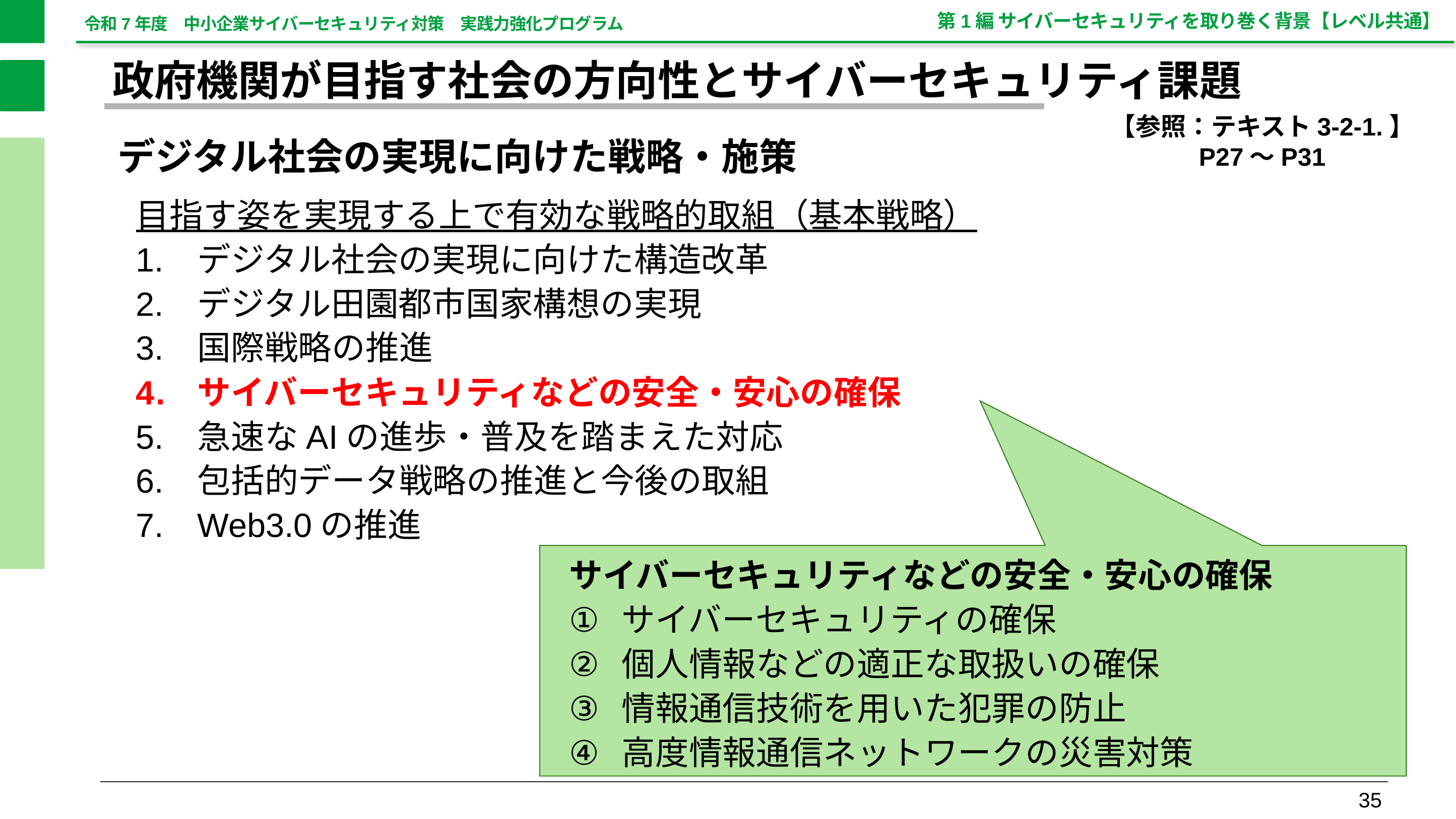

第1編 サイバーセキュリティを取り巻く背景【レベル共通】
政府機関が目指す社会の方向性とサイバーセキュリティ課題
【参照：テキスト3-2-1.】
P27～P31
デジタル社会の実現に向けた戦略・施策
目指す姿を実現する上で有効な戦略的取組（基本戦略）
デジタル社会の実現に向けた構造改革
デジタル田園都市国家構想の実現
国際戦略の推進
サイバーセキュリティなどの安全・安心の確保
急速なAIの進歩・普及を踏まえた対応
包括的データ戦略の推進と今後の取組
Web3.0の推進
サイバーセキュリティなどの安全・安心の確保
サイバーセキュリティの確保
個人情報などの適正な取扱いの確保
情報通信技術を用いた犯罪の防止
高度情報通信ネットワークの災害対策